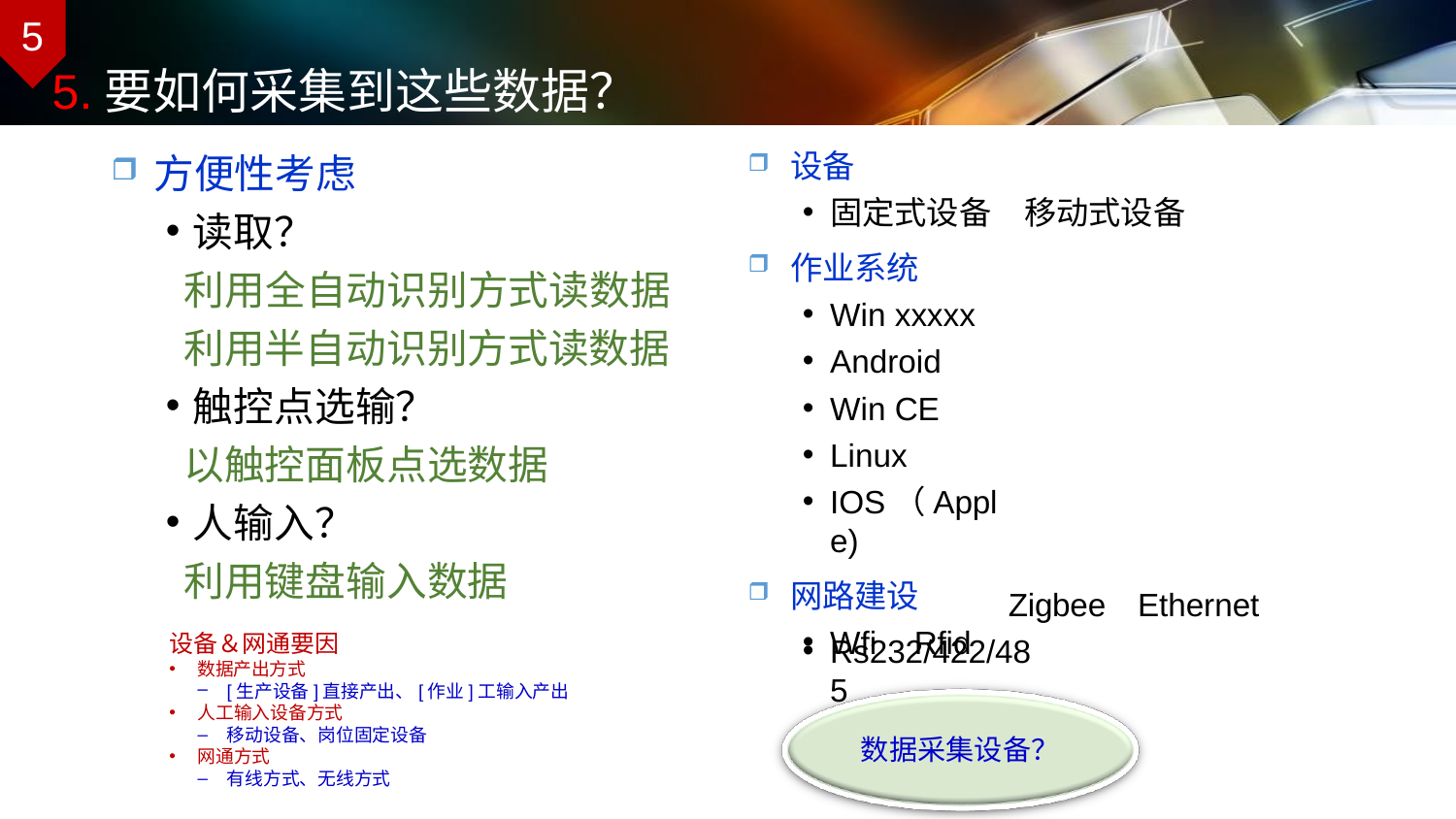

5
# 5.要如何采集到这些数据？
设备
固定式设备
作业系统
Win xxxxx
Android
Win CE
Linux
IOS（Apple)
网路建设
Wfi	Rfid
方便性考虑
读取？
利用全自动识别方式读数据
利用半自动识别方式读数据
触控点选输？
以触控面板点选数据
人输入？
利用键盘输入数据
设备＆网通要因
数据产出方式
[生产设备]直接产出、[作业]工输入产出
人工输入设备方式
移动设备、岗位固定设备
网通方式
有线方式、无线方式
移动式设备
Zigbee
Ethernet
Rs232/422/485

数据采集设备？